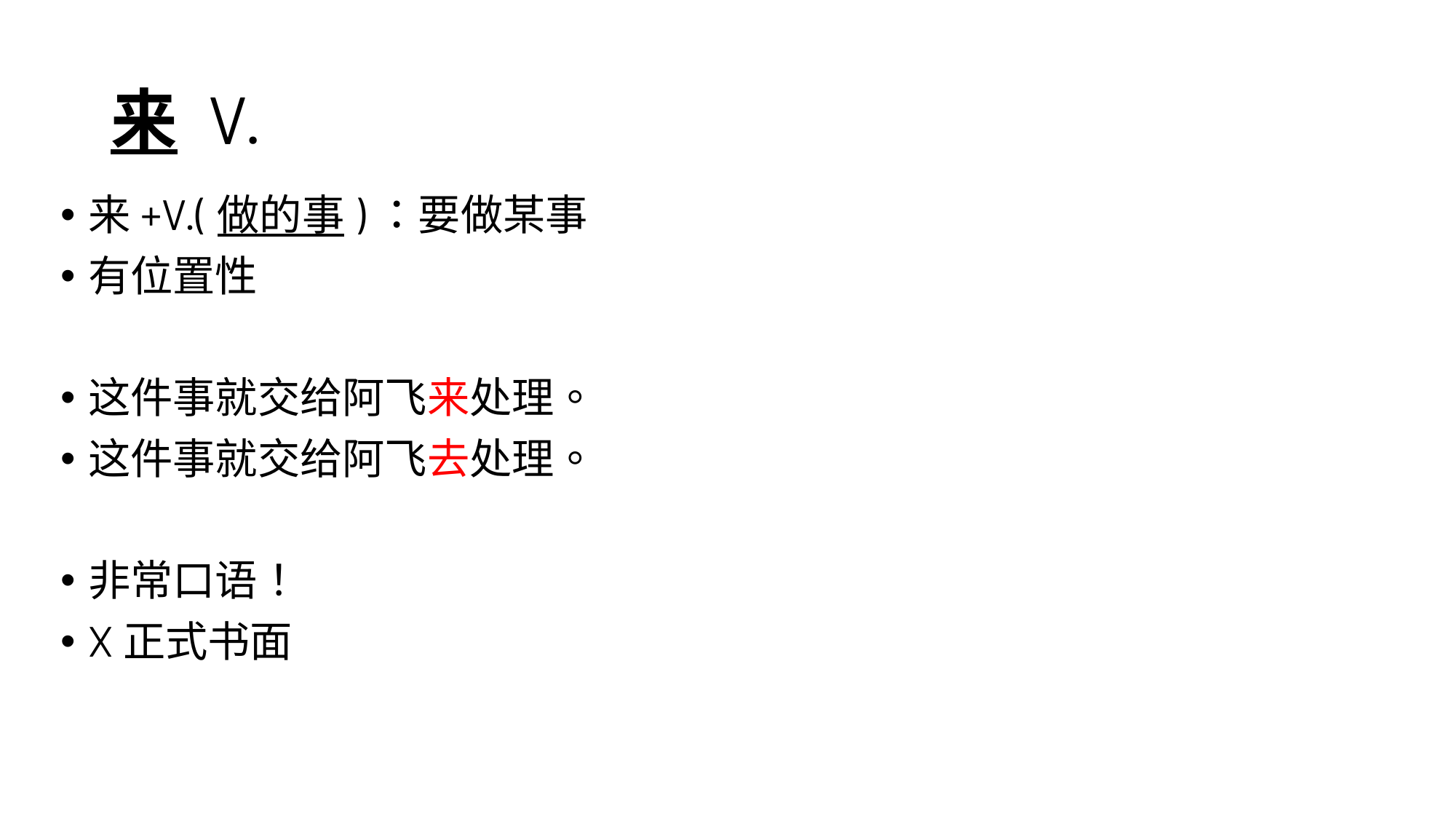

# 来 V.
来+V.(做的事)：要做某事
有位置性

这件事就交给阿飞来处理。
这件事就交给阿飞去处理。

非常口语！
X正式书面